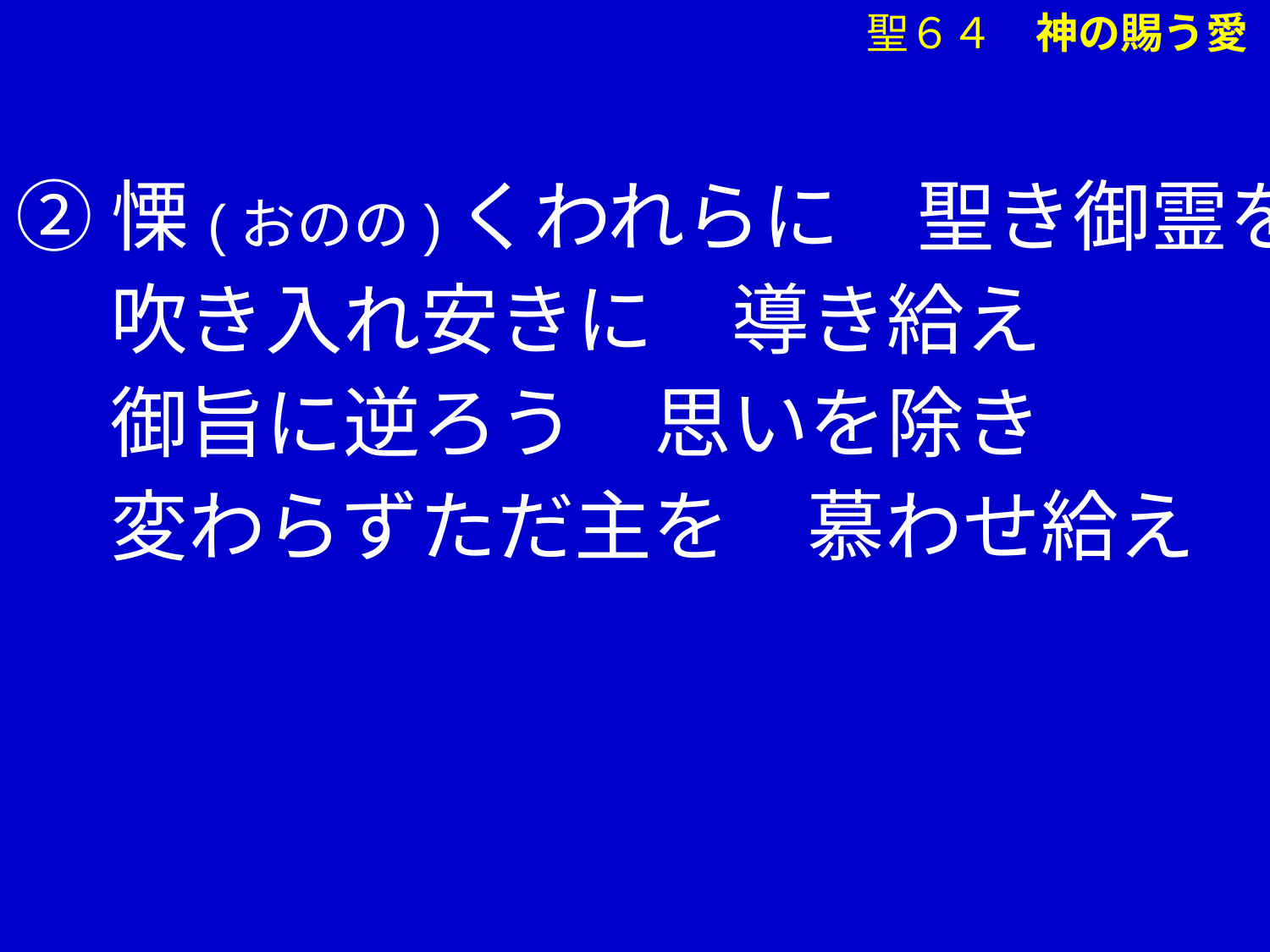

聖６４　神の賜う愛
②慄(おのの)くわれらに　聖き御霊を
　 吹き入れ安きに　導き給え
　 御旨に逆ろう　思いを除き
　 変わらずただ主を　慕わせ給え